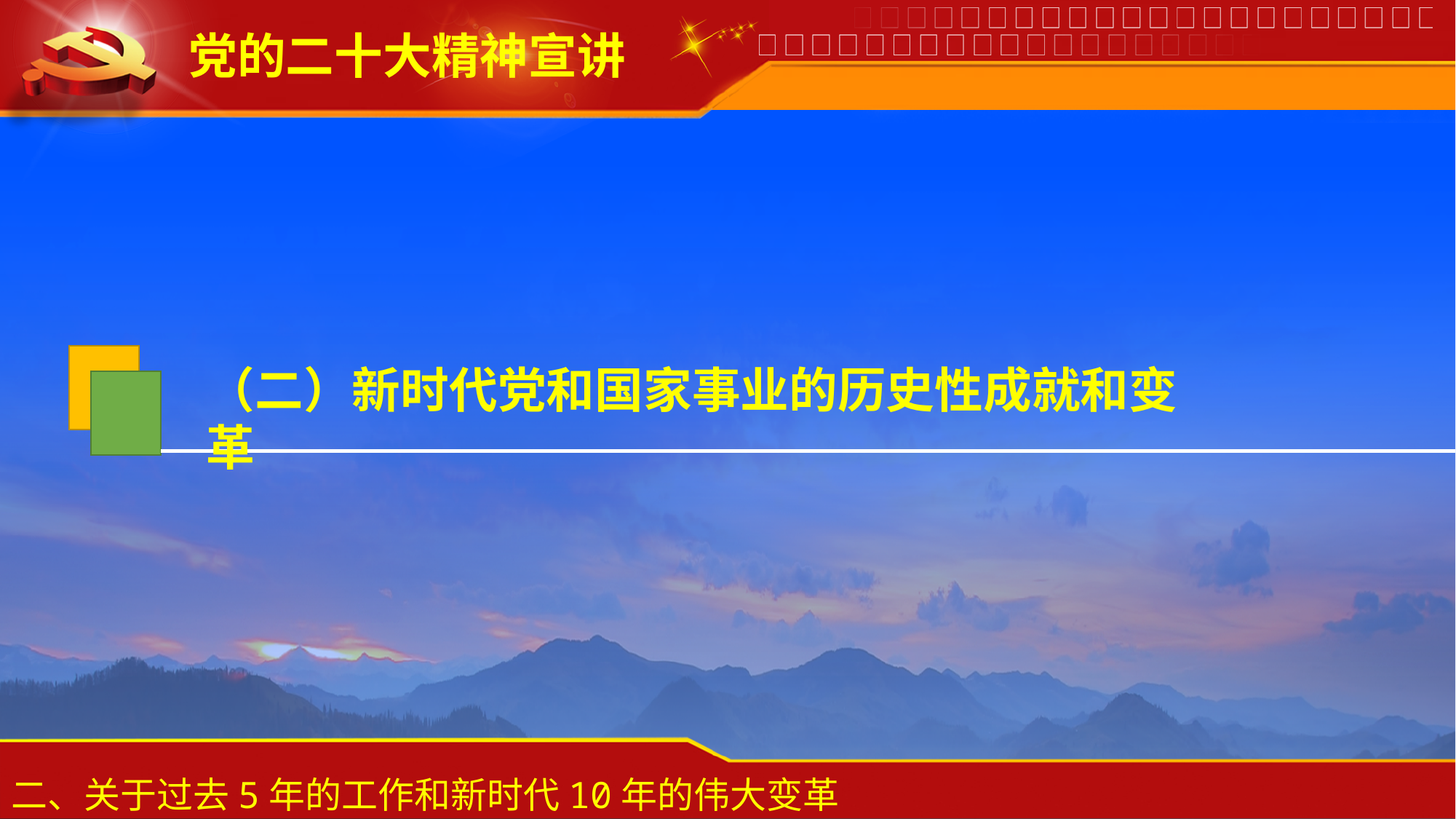

党的二十大精神宣讲

（二）新时代党和国家事业的历史性成就和变革

二、关于过去5年的工作和新时代10年的伟大变革